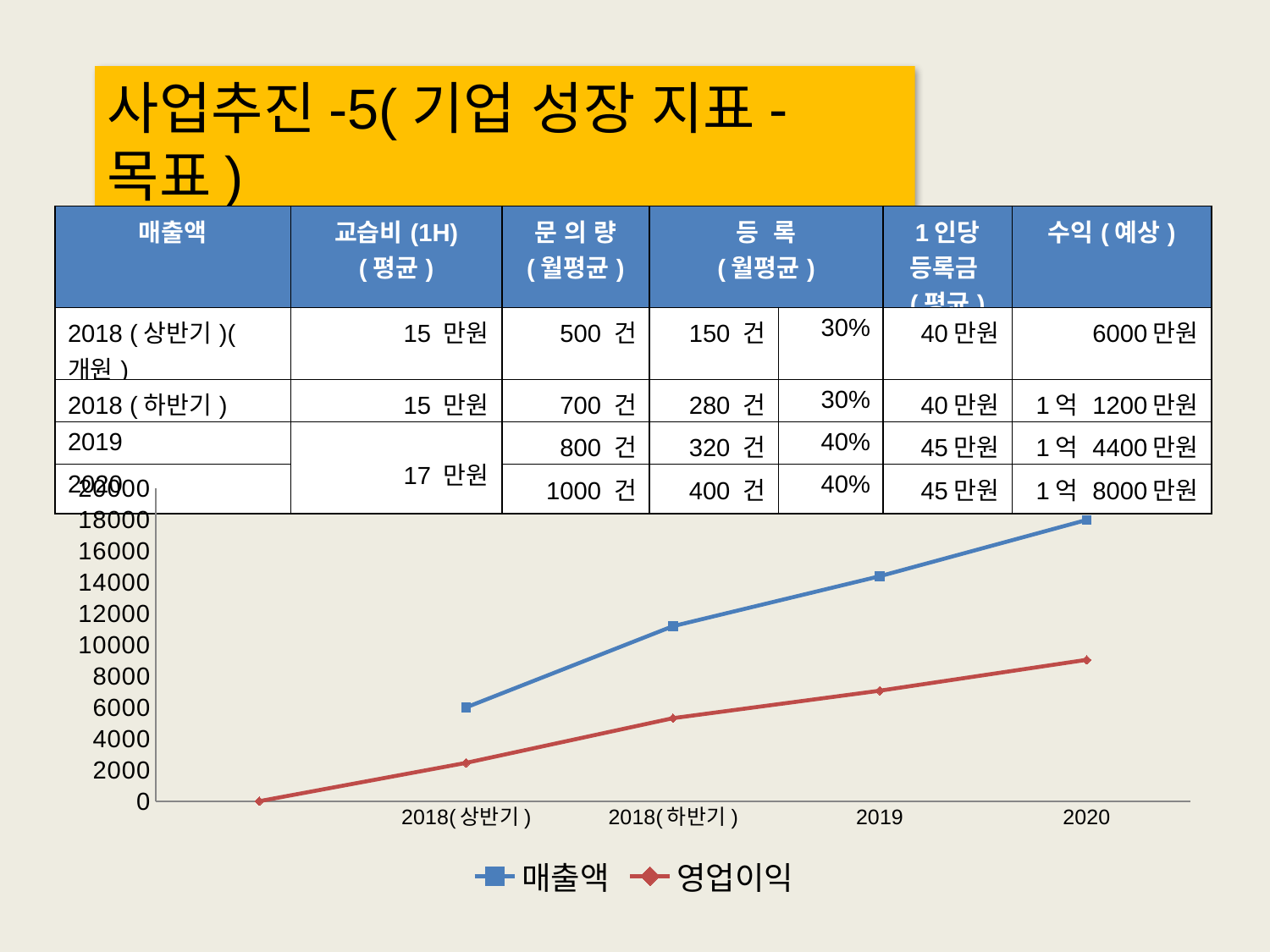

사업추진-5(기업 성장 지표-목표)
| 매출액 | 교습비(1H) (평균) | 문 의 량 (월평균) | 등 록 (월평균) |  | 1인당 등록금(평균) | 수익(예상) |
| --- | --- | --- | --- | --- | --- | --- |
| 2018 (상반기)(개원) | 15 만원 | 500 건 | 150 건 | 30% | 40만원 | 6000만원 |
| 2018 (하반기) | 15 만원 | 700 건 | 280 건 | 30% | 40만원 | 1억 1200만원 |
| 2019 | 17 만원 | 800 건 | 320 건 | 40% | 45만원 | 1억 4400만원 |
| 2020 |  | 1000 건 | 400 건 | 40% | 45만원 | 1억 8000만원 |

### Chart

| Category | 매출액 | 영업이익 |
|---|---|---|
|  | None | 0.0 |
| 2018(상반기) | 6000.0 | 2450.0 |
| 2018(하반기) | 11200.0 | 5310.0 |
| 2019 | 14400.0 | 7070.0 |
| 2020 | 18000.0 | 9050.0 |